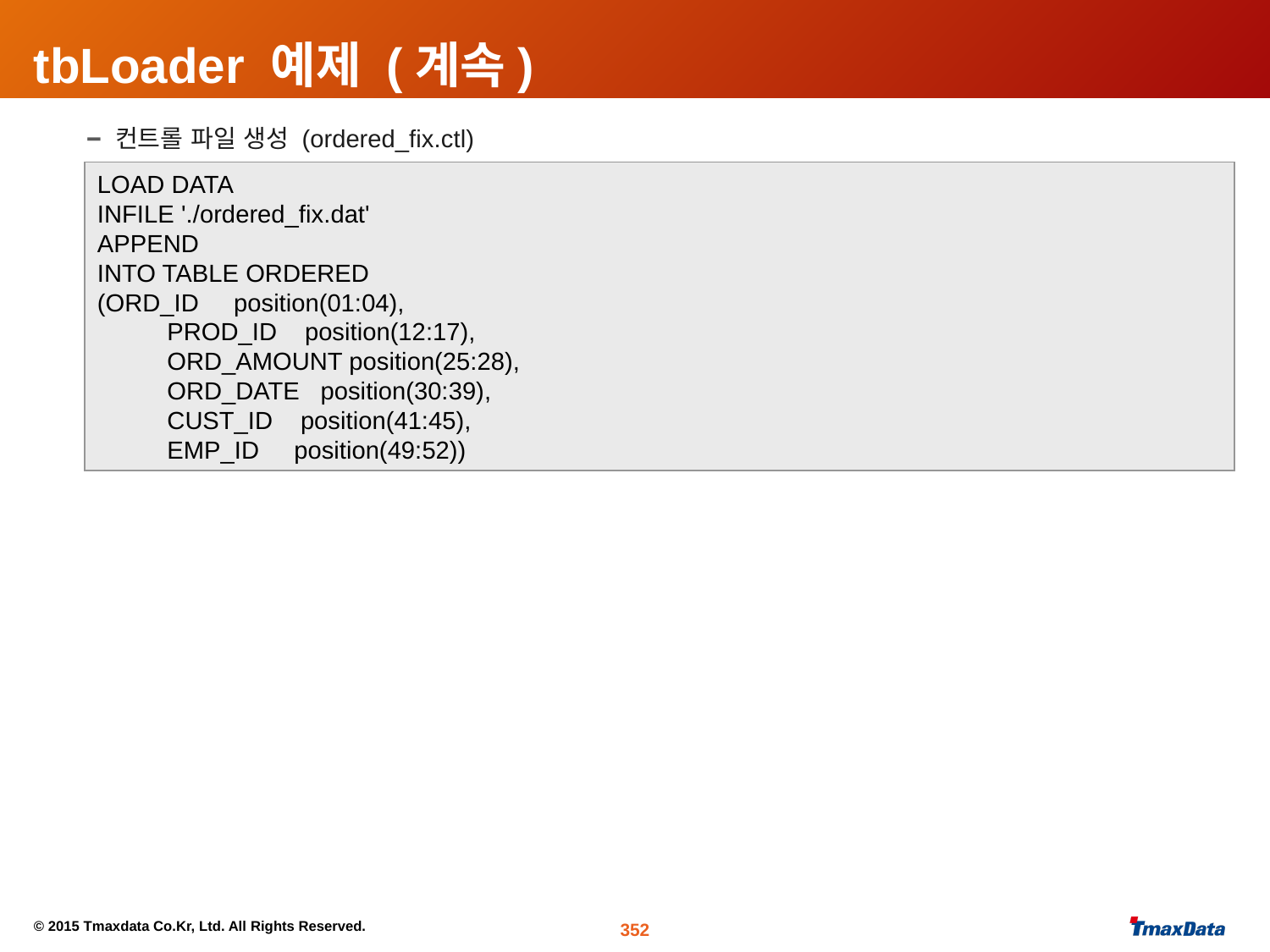

# tbLoader 예제 (계속)
 컨트롤 파일 생성 (ordered_fix.ctl)

LOAD DATA
INFILE './ordered_fix.dat'
APPEND
INTO TABLE ORDERED
(ORD_ID     position(01:04),
          PROD_ID    position(12:17),
          ORD_AMOUNT position(25:28),
          ORD_DATE   position(30:39),
          CUST_ID    position(41:45),
          EMP_ID     position(49:52))